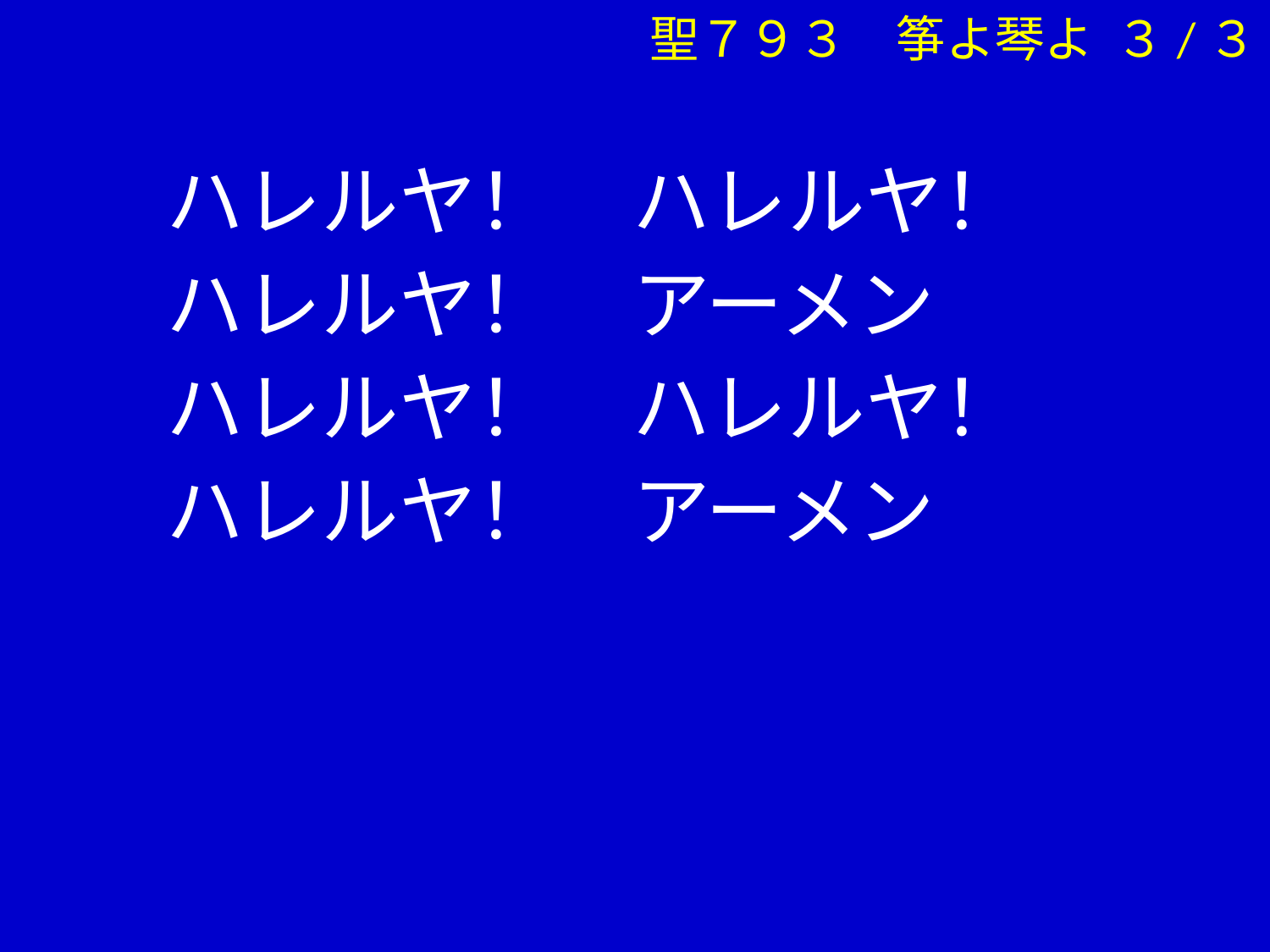

聖７９３　筝よ琴よ  ３/３

　 ハレルヤ！　ハレルヤ！
　 ハレルヤ！　アーメン
　 ハレルヤ！　ハレルヤ！
　 ハレルヤ！　アーメン